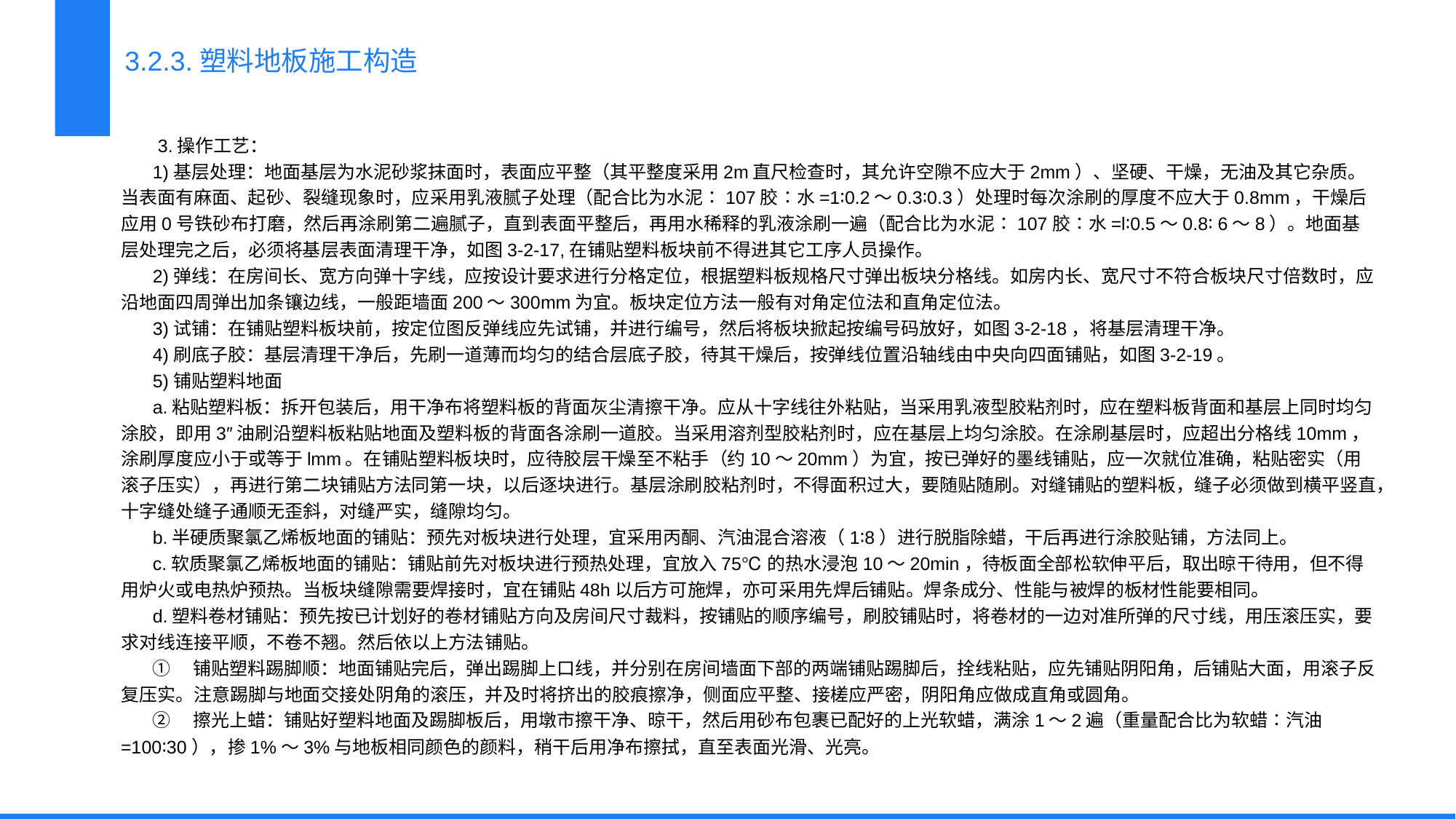

3.2.3.塑料地板施工构造

 3.操作工艺：
1)基层处理：地面基层为水泥砂浆抹面时，表面应平整（其平整度采用2m直尺检查时，其允许空隙不应大于2mm）、坚硬、干燥，无油及其它杂质。当表面有麻面、起砂、裂缝现象时，应采用乳液腻子处理（配合比为水泥∶107胶∶水=1∶0.2～0.3∶0.3）处理时每次涂刷的厚度不应大于0.8mm，干燥后应用0号铁砂布打磨，然后再涂刷第二遍腻子，直到表面平整后，再用水稀释的乳液涂刷一遍（配合比为水泥∶107胶∶水=l∶0.5～0.8∶ 6～8）。地面基层处理完之后，必须将基层表面清理干净，如图3-2-17,在铺贴塑料板块前不得进其它工序人员操作。
2)弹线：在房间长、宽方向弹十字线，应按设计要求进行分格定位，根据塑料板规格尺寸弹出板块分格线。如房内长、宽尺寸不符合板块尺寸倍数时，应沿地面四周弹出加条镶边线，一般距墙面200～300mm为宜。板块定位方法一般有对角定位法和直角定位法。
3)试铺：在铺贴塑料板块前，按定位图反弹线应先试铺，并进行编号，然后将板块掀起按编号码放好，如图3-2-18，将基层清理干净。
4)刷底子胶：基层清理干净后，先刷一道薄而均匀的结合层底子胶，待其干燥后，按弹线位置沿轴线由中央向四面铺贴，如图3-2-19。
5)铺贴塑料地面
a.粘贴塑料板：拆开包装后，用干净布将塑料板的背面灰尘清擦干净。应从十字线往外粘贴，当采用乳液型胶粘剂时，应在塑料板背面和基层上同时均匀涂胶，即用3″油刷沿塑料板粘贴地面及塑料板的背面各涂刷一道胶。当采用溶剂型胶粘剂时，应在基层上均匀涂胶。在涂刷基层时，应超出分格线10mm，涂刷厚度应小于或等于lmm。在铺贴塑料板块时，应待胶层干燥至不粘手（约10～20mm）为宜，按已弹好的墨线铺贴，应一次就位准确，粘贴密实（用滚子压实），再进行第二块铺贴方法同第一块，以后逐块进行。基层涂刷胶粘剂时，不得面积过大，要随贴随刷。对缝铺贴的塑料板，缝子必须做到横平竖直，十字缝处缝子通顺无歪斜，对缝严实，缝隙均匀。
b.半硬质聚氯乙烯板地面的铺贴：预先对板块进行处理，宜采用丙酮、汽油混合溶液（1∶8）进行脱脂除蜡，干后再进行涂胶贴铺，方法同上。
c.软质聚氯乙烯板地面的铺贴：铺贴前先对板块进行预热处理，宜放入75℃的热水浸泡10～20min，待板面全部松软伸平后，取出晾干待用，但不得用炉火或电热炉预热。当板块缝隙需要焊接时，宜在铺贴48h以后方可施焊，亦可采用先焊后铺贴。焊条成分、性能与被焊的板材性能要相同。
d.塑料卷材铺贴：预先按已计划好的卷材铺贴方向及房间尺寸裁料，按铺贴的顺序编号，刷胶铺贴时，将卷材的一边对准所弹的尺寸线，用压滚压实，要求对线连接平顺，不卷不翘。然后依以上方法铺贴。
①　铺贴塑料踢脚顺：地面铺贴完后，弹出踢脚上口线，并分别在房间墙面下部的两端铺贴踢脚后，拴线粘贴，应先铺贴阴阳角，后铺贴大面，用滚子反复压实。注意踢脚与地面交接处阴角的滚压，并及时将挤出的胶痕擦净，侧面应平整、接槎应严密，阴阳角应做成直角或圆角。
②　擦光上蜡：铺贴好塑料地面及踢脚板后，用墩市擦干净、晾干，然后用砂布包裹已配好的上光软蜡，满涂1～2遍（重量配合比为软蜡∶汽油=100∶30），掺1%～3%与地板相同颜色的颜料，稍干后用净布擦拭，直至表面光滑、光亮。